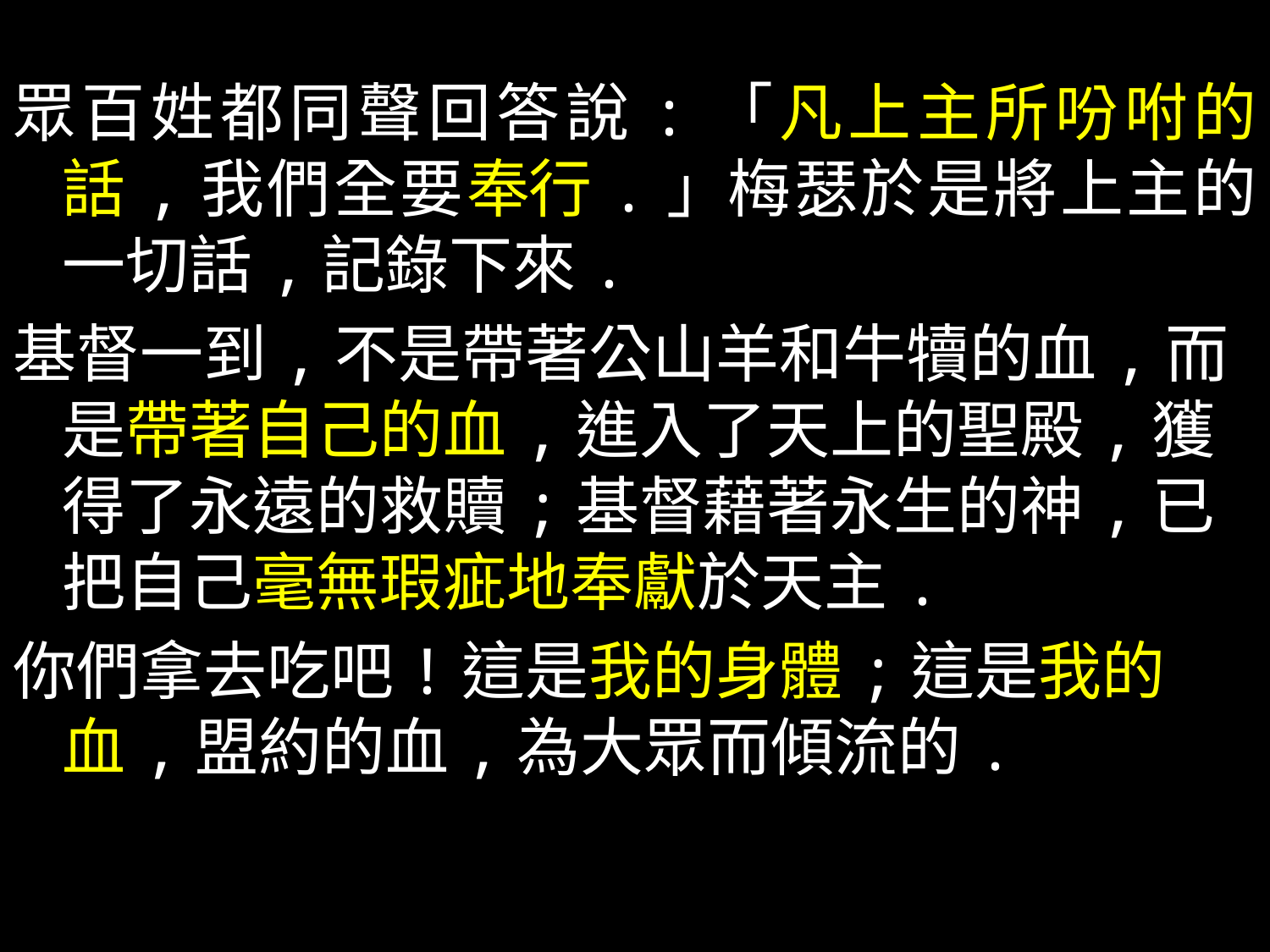

眾百姓都同聲回答說:「凡上主所吩咐的話,我們全要奉行.」梅瑟於是將上主的一切話,記錄下來.
基督一到,不是帶著公山羊和牛犢的血,而是帶著自己的血,進入了天上的聖殿,獲得了永遠的救贖;基督藉著永生的神,已把自己毫無瑕疵地奉獻於天主.
你們拿去吃吧!這是我的身體;這是我的血,盟約的血,為大眾而傾流的.